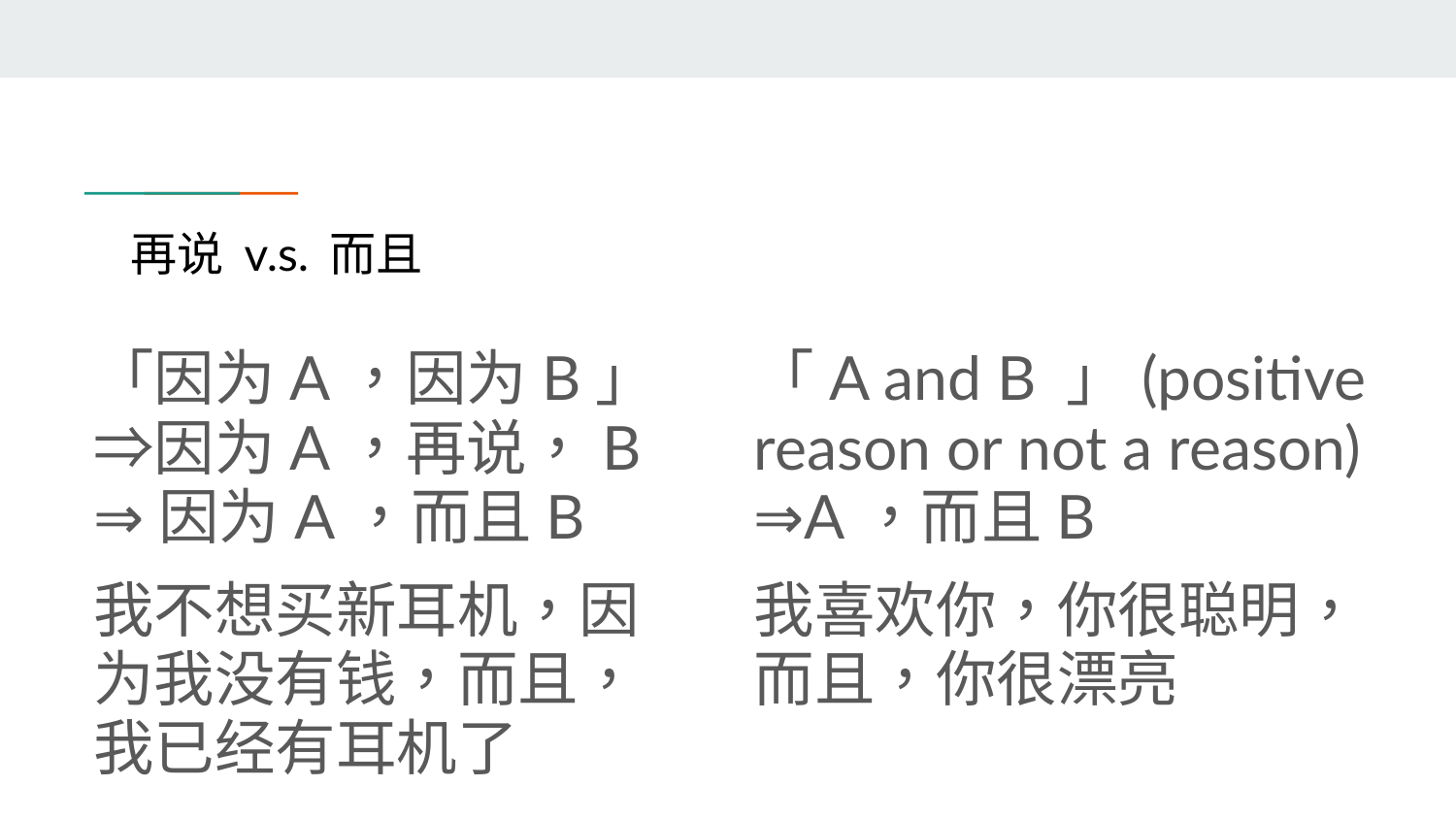

# 再说 v.s. 而且
「因为A，因为B」
⇒因为A，再说，B
⇒因为A，而且B
我不想买新耳机，因为我没有钱，而且，我已经有耳机了
「A and B 」(positive reason or not a reason)
⇒A，而且B
我喜欢你，你很聪明，而且，你很漂亮